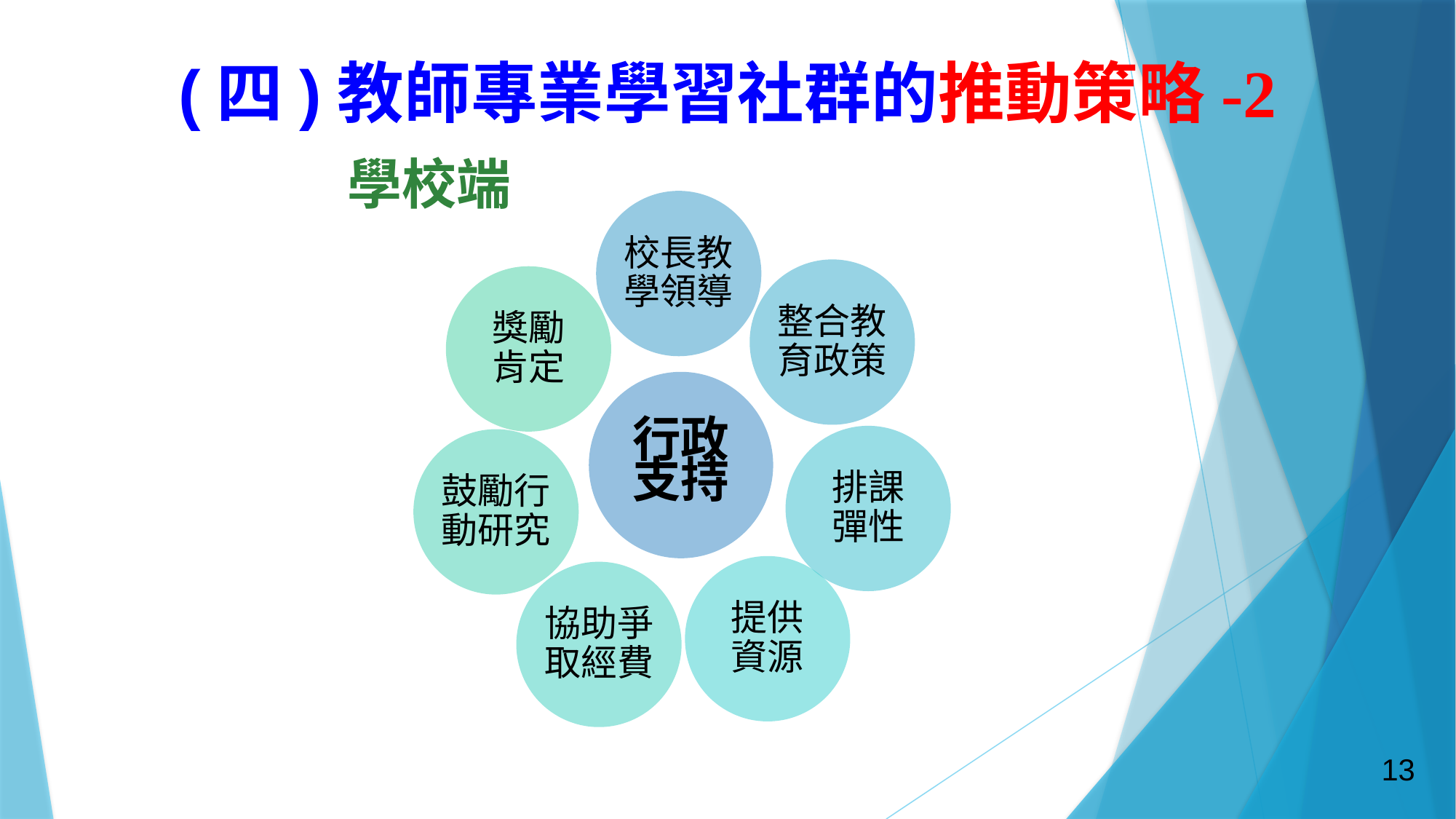

(四)教師專業學習社群的推動策略-2
學校端
行政支持
校長教學領導
整合教育政策
排課
彈性
提供
資源
協助爭取經費
鼓勵行動研究
獎勵
肯定
13